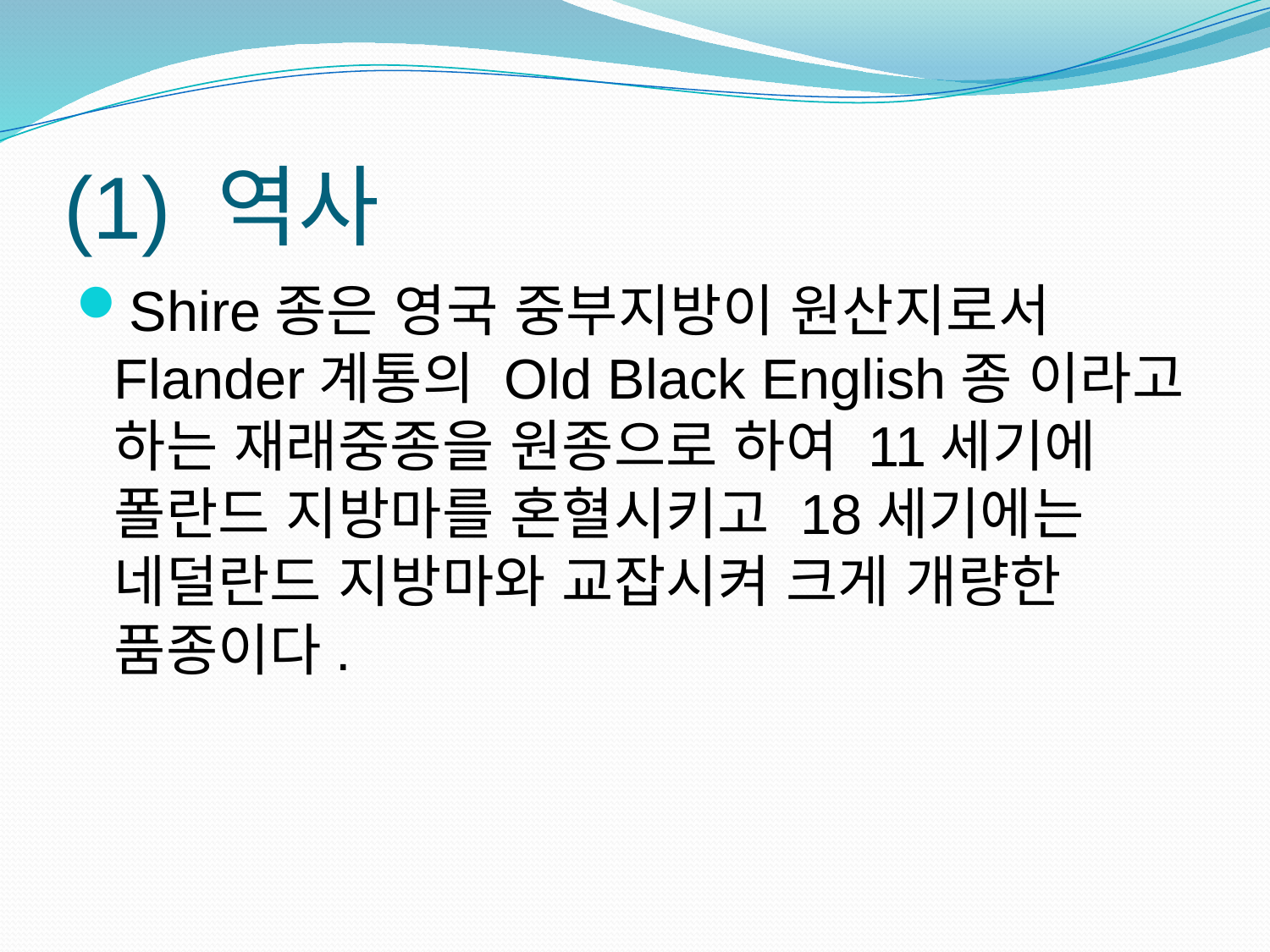

# (1) 역사
Shire종은 영국 중부지방이 원산지로서 Flander계통의 Old Black English종 이라고 하는 재래중종을 원종으로 하여 11세기에 폴란드 지방마를 혼혈시키고 18세기에는 네덜란드 지방마와 교잡시켜 크게 개량한 품종이다.